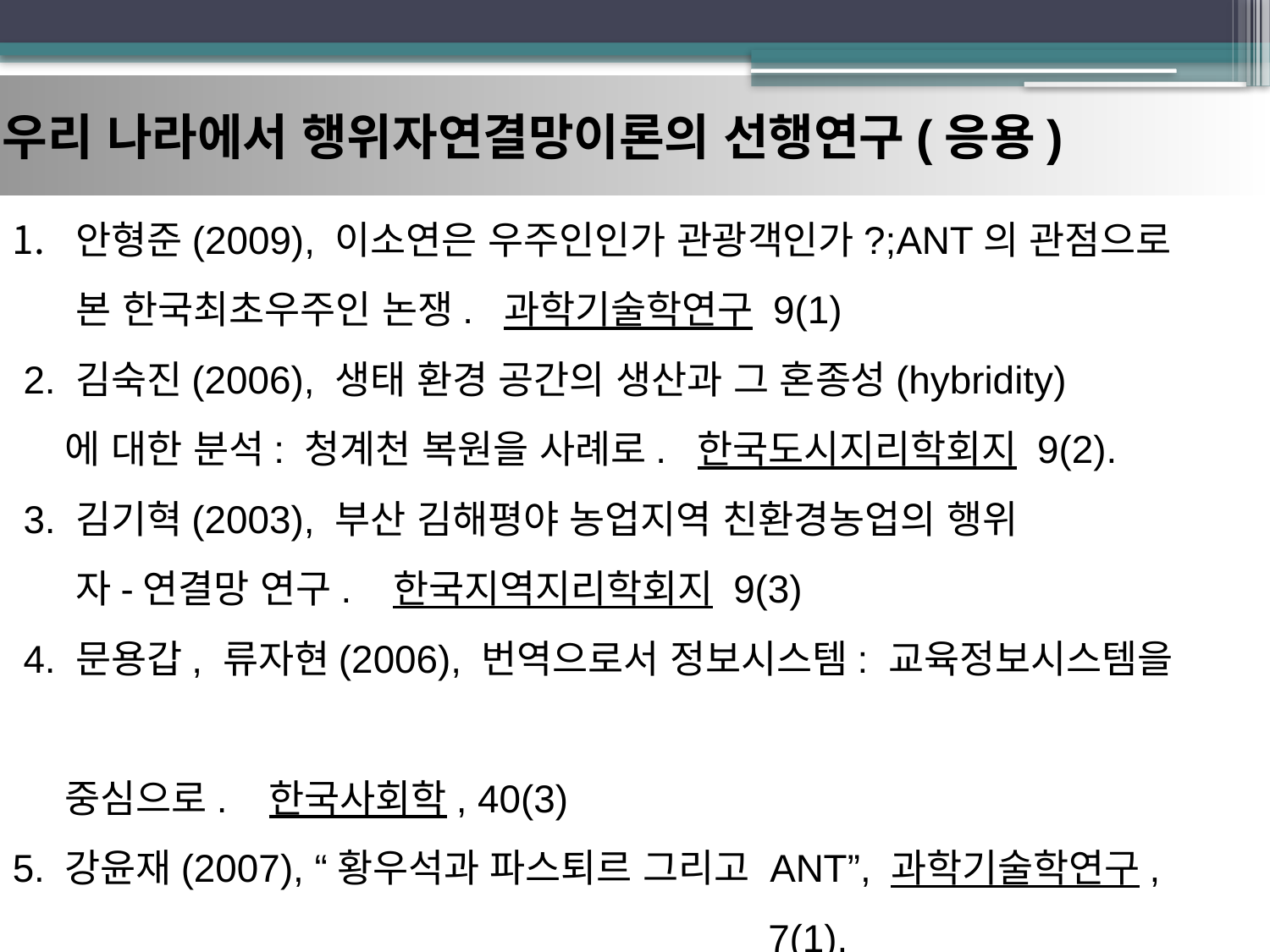

우리 나라에서 행위자연결망이론의 선행연구(응용)
안형준(2009), 이소연은 우주인인가 관광객인가?;ANT의 관점으로 본 한국최초우주인 논쟁.  과학기술학연구 9(1)
 2. 김숙진(2006), 생태 환경 공간의 생산과 그 혼종성(hybridity)
    에 대한 분석: 청계천 복원을 사례로.  한국도시지리학회지 9(2).
 3. 김기혁(2003), 부산 김해평야 농업지역 친환경농업의 행위
     자-연결망 연구.   한국지역지리학회지 9(3)
 4. 문용갑, 류자현(2006), 번역으로서 정보시스템: 교육정보시스템을
    중심으로.   한국사회학, 40(3)
5. 강윤재(2007), “황우석과 파스퇴르 그리고 ANT”, 과학기술학연구,
                                                                      7(1).